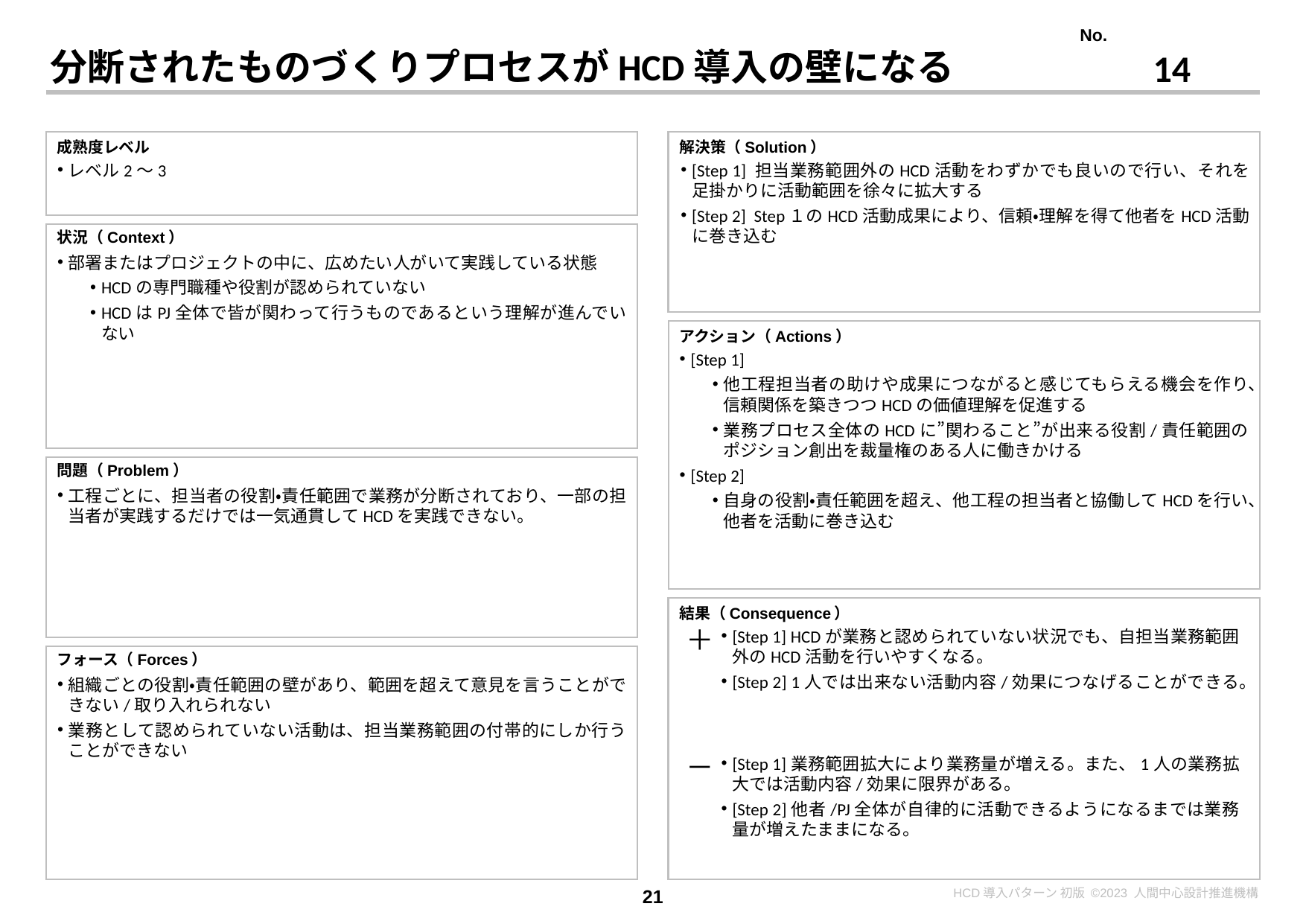

14
# 分断されたものづくりプロセスがHCD導入の壁になる
レベル2〜3
[Step 1] 担当業務範囲外のHCD活動をわずかでも良いので行い、それを足掛かりに活動範囲を徐々に拡大する
[Step 2]  Step１のHCD活動成果により、信頼・理解を得て他者をHCD活動に巻き込む
部署またはプロジェクトの中に、広めたい人がいて実践している状態
HCDの専門職種や役割が認められていない
HCDはPJ全体で皆が関わって行うものであるという理解が進んでいない
[Step 1]
他工程担当者の助けや成果につながると感じてもらえる機会を作り、信頼関係を築きつつHCDの価値理解を促進する
業務プロセス全体のHCDに”関わること”が出来る役割/責任範囲のポジション創出を裁量権のある人に働きかける
[Step 2]
自身の役割・責任範囲を超え、他工程の担当者と協働してHCDを行い、他者を活動に巻き込む
工程ごとに、担当者の役割・責任範囲で業務が分断されており、一部の担当者が実践するだけでは一気通貫してHCDを実践できない。
[Step 1] HCDが業務と認められていない状況でも、自担当業務範囲外のHCD活動を行いやすくなる。
[Step 2] 1人では出来ない活動内容/効果につなげることができる。

組織ごとの役割・責任範囲の壁があり、範囲を超えて意見を言うことができない/取り入れられない
業務として認められていない活動は、担当業務範囲の付帯的にしか行うことができない
[Step 1]業務範囲拡大により業務量が増える。また、1人の業務拡大では活動内容/効果に限界がある。
[Step 2]他者/PJ全体が自律的に活動できるようになるまでは業務量が増えたままになる。
21